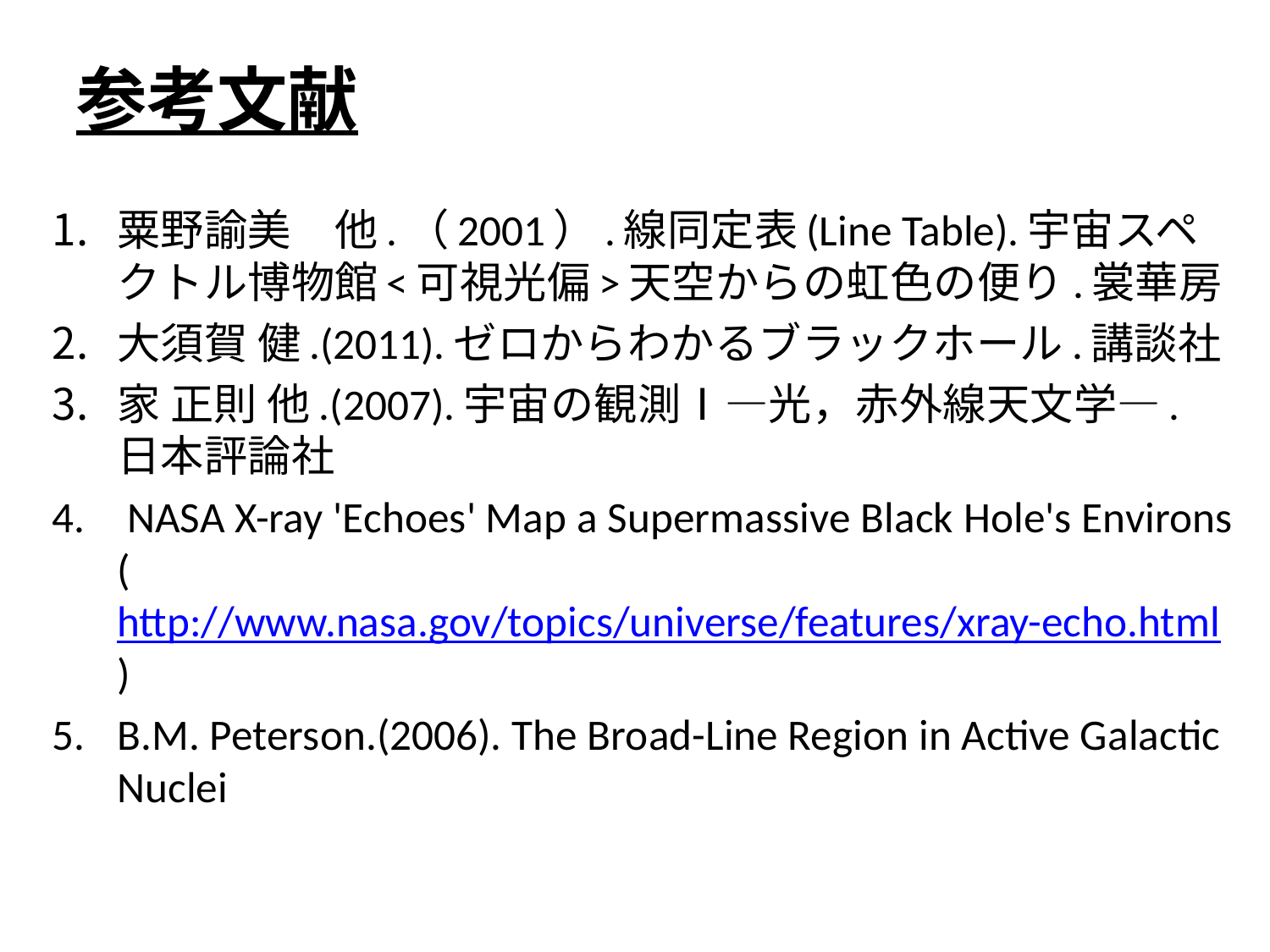

# 参考文献
粟野諭美　他.（2001）.線同定表(Line Table).宇宙スペクトル博物館<可視光偏>天空からの虹色の便り.裳華房
大須賀 健.(2011).ゼロからわかるブラックホール.講談社
家 正則 他.(2007).宇宙の観測Ⅰ―光，赤外線天文学―. 日本評論社
 NASA X-ray 'Echoes' Map a Supermassive Black Hole's Environs (http://www.nasa.gov/topics/universe/features/xray-echo.html)
B.M. Peterson.(2006). The Broad-Line Region in Active Galactic Nuclei